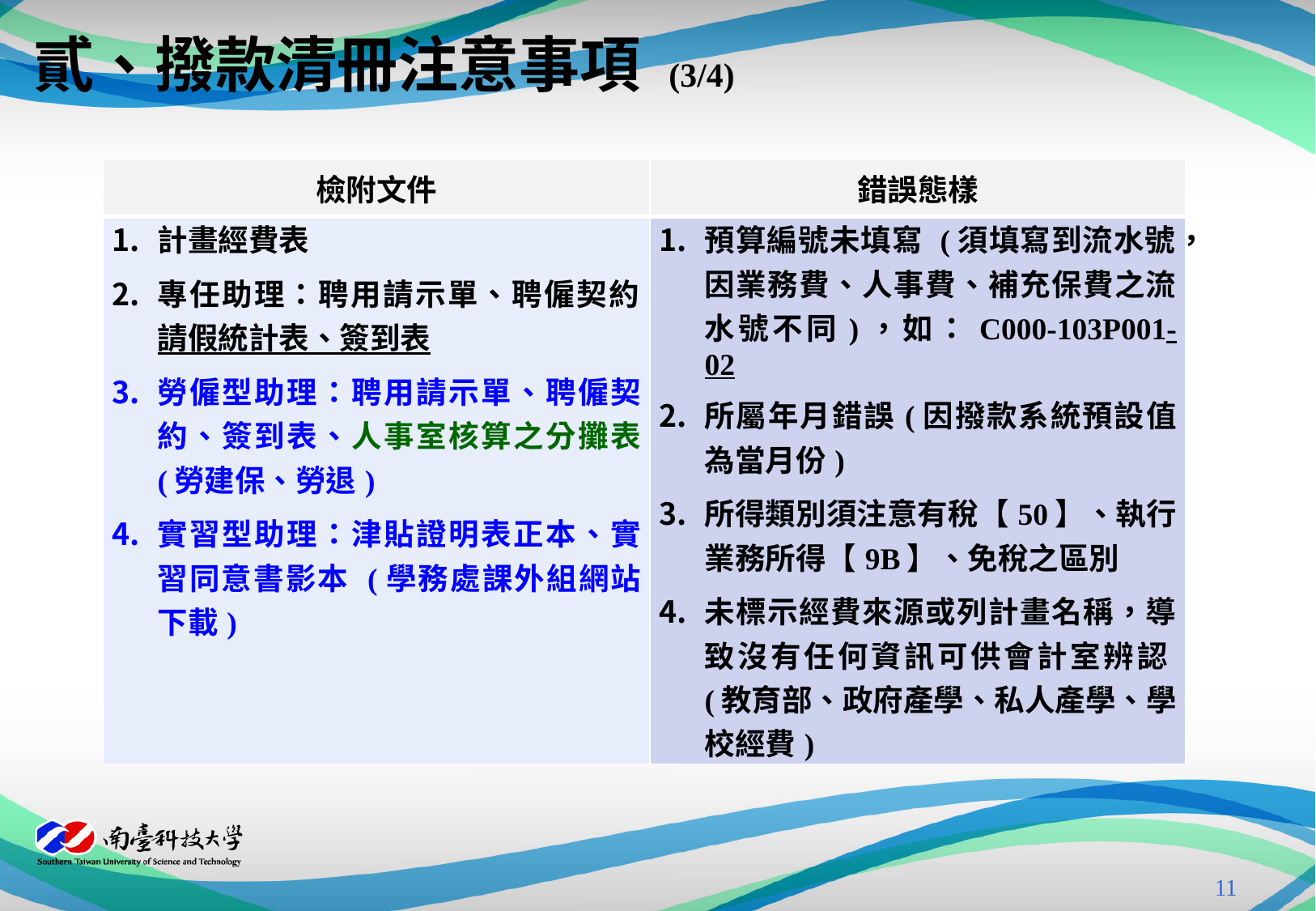

貳、撥款清冊注意事項 (3/4)
| 檢附文件 | 錯誤態樣 |
| --- | --- |
| 計畫經費表 專任助理：聘用請示單、聘僱契約、請假統計表、簽到表 勞僱型助理：聘用請示單、聘僱契約、簽到表、人事室核算之分攤表 (勞建保、勞退) 實習型助理：津貼證明表正本、實習同意書影本 (學務處課外組網站下載) | 預算編號未填寫 (須填寫到流水號，因業務費、人事費、補充保費之流水號不同)，如：C000-103P001-02 所屬年月錯誤(因撥款系統預設值為當月份) 所得類別須注意有稅【50】、執行業務所得【9B】、免稅之區別 未標示經費來源或列計畫名稱，導致沒有任何資訊可供會計室辨認(教育部、政府產學、私人產學、學校經費) |
11